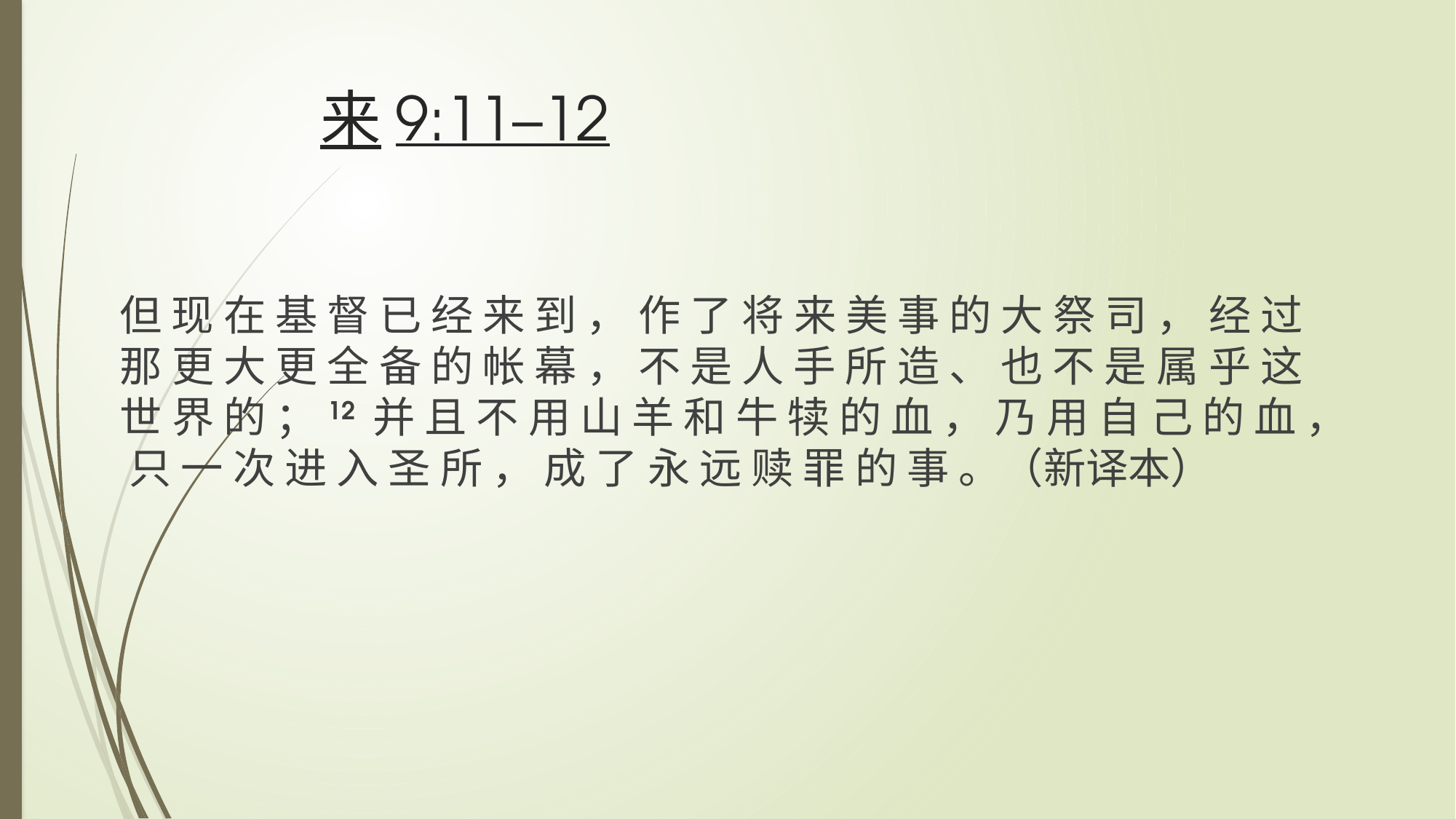

# 来9:11–12
但 现 在 基 督 已 经 来 到 ， 作 了 将 来 美 事 的 大 祭 司 ， 经 过 那 更 大 更 全 备 的 帐 幕 ， 不 是 人 手 所 造 、 也 不 是 属 乎 这 世 界 的 ；12 并 且 不 用 山 羊 和 牛 犊 的 血 ， 乃 用 自 己 的 血 ， 只 一 次 进 入 圣 所 ， 成 了 永 远 赎 罪 的 事 。（新译本）